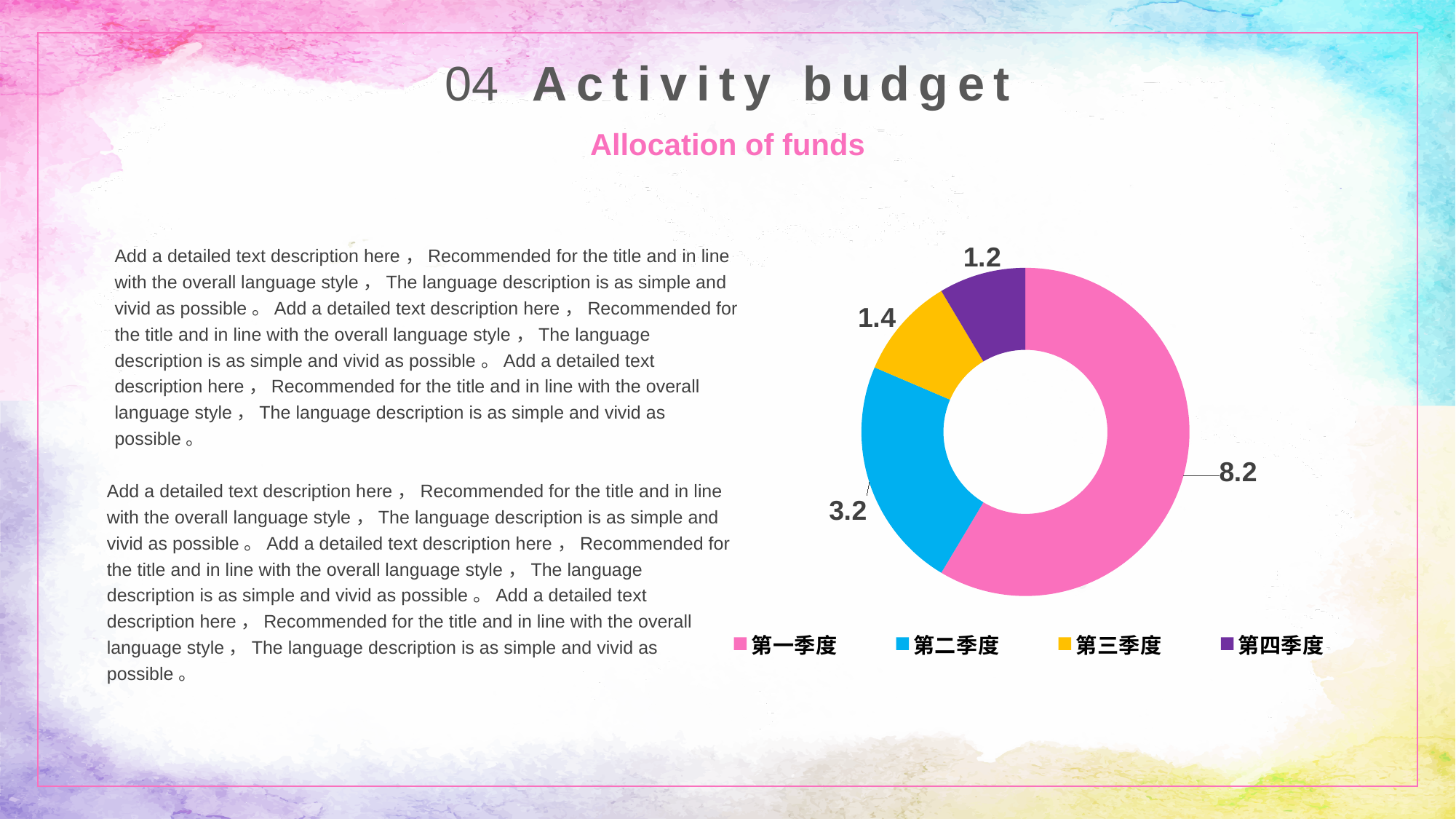

04  Activity budget
Allocation of funds

### Chart

| Category | 销售额 |
|---|---|
| 第一季度 | 8.2 |
| 第二季度 | 3.2 |
| 第三季度 | 1.4 |
| 第四季度 | 1.2 |
Add a detailed text description here，Recommended for the title and in line with the overall language style，The language description is as simple and vivid as possible。Add a detailed text description here，Recommended for the title and in line with the overall language style，The language description is as simple and vivid as possible。Add a detailed text description here，Recommended for the title and in line with the overall language style，The language description is as simple and vivid as possible。

Add a detailed text description here，Recommended for the title and in line with the overall language style，The language description is as simple and vivid as possible。Add a detailed text description here，Recommended for the title and in line with the overall language style，The language description is as simple and vivid as possible。Add a detailed text description here，Recommended for the title and in line with the overall language style，The language description is as simple and vivid as possible。